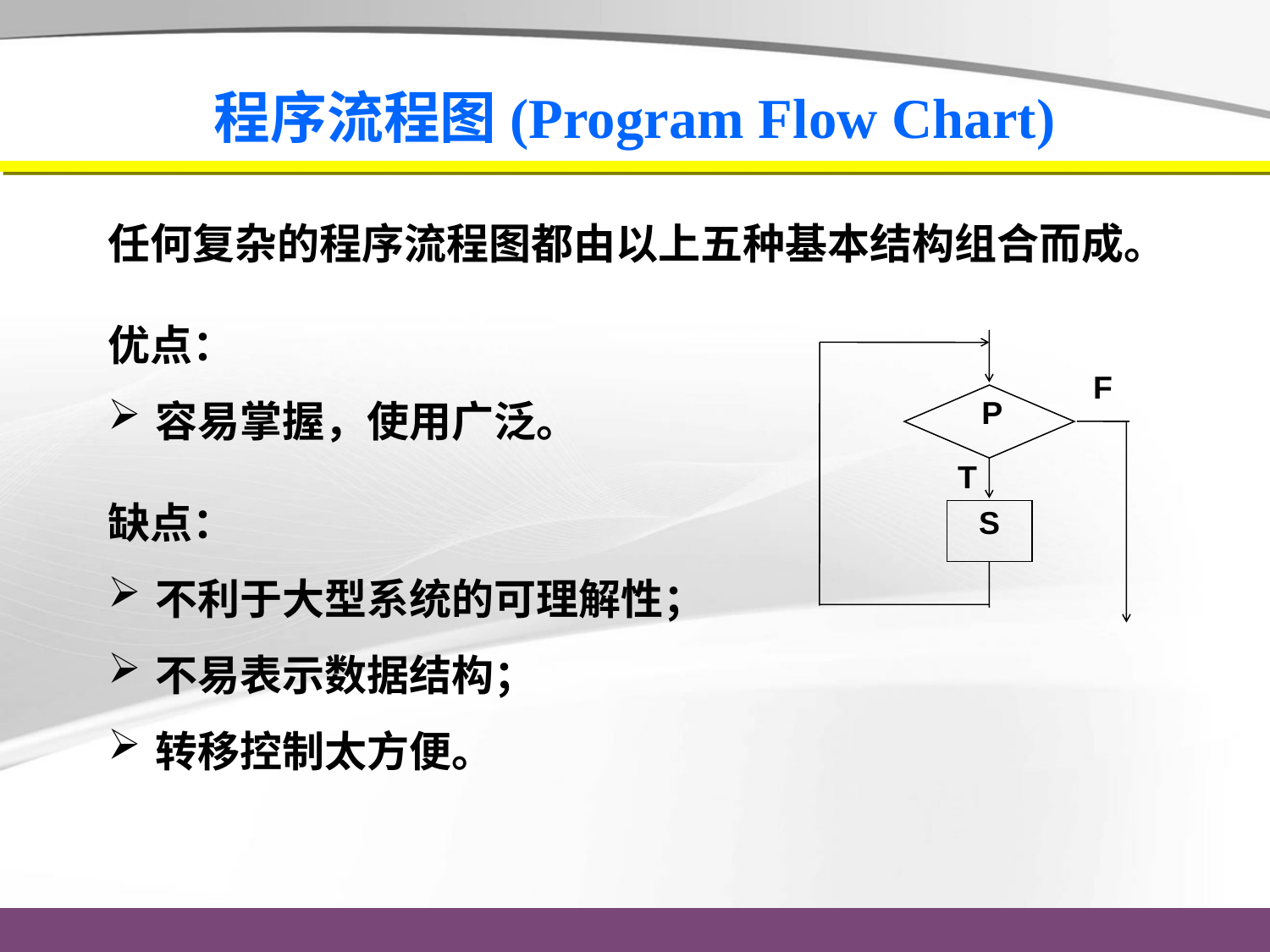

程序流程图(Program Flow Chart)
任何复杂的程序流程图都由以上五种基本结构组合而成。

优点：
容易掌握，使用广泛。

缺点：
不利于大型系统的可理解性；
不易表示数据结构；
转移控制太方便。

F

P

T

S